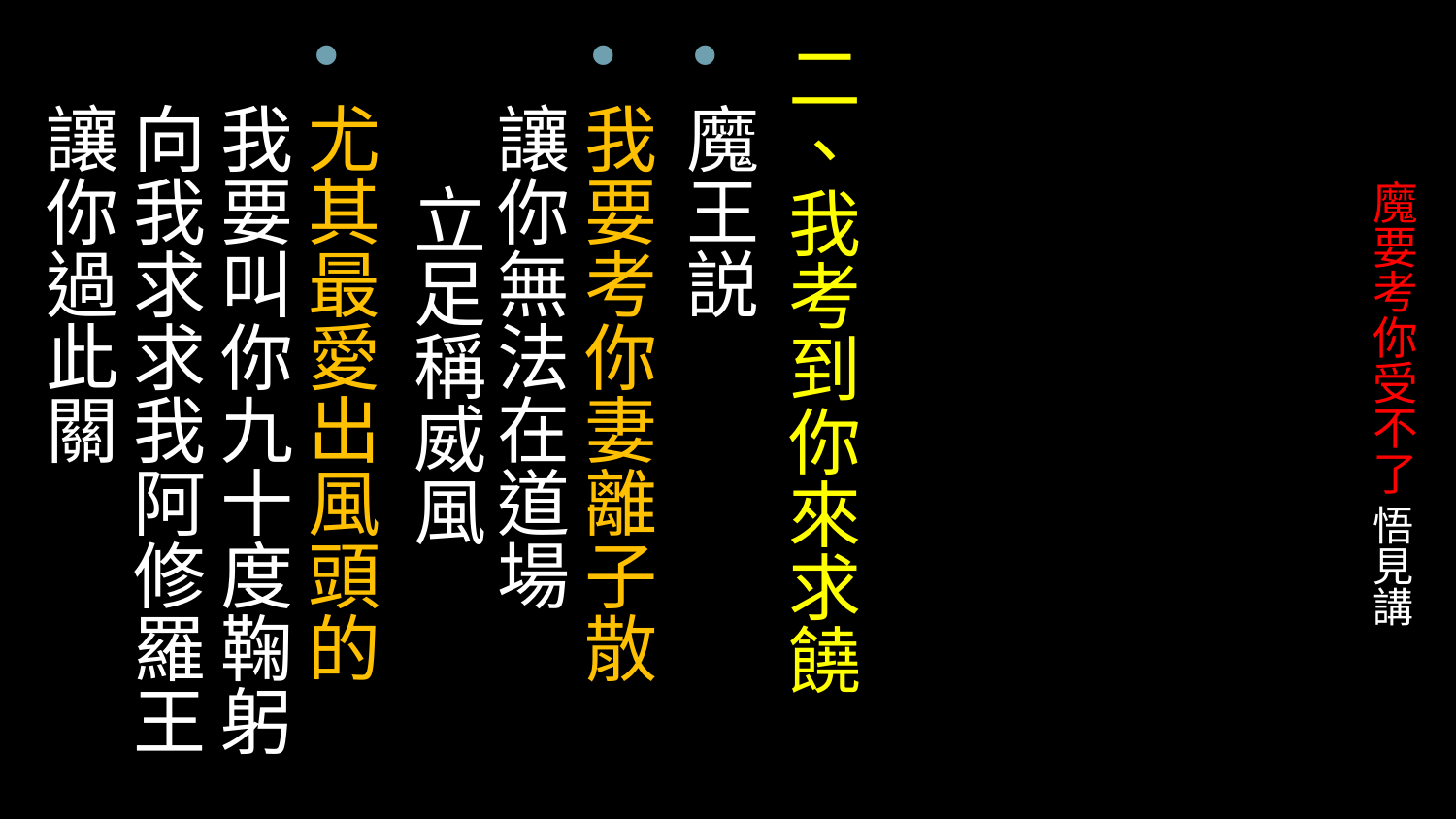

# 魔要考你受不了 悟見講
二、我考到你來求饒
魔王説
我要考你妻離子散　
讓你無法在道場                立足稱威風
尤其最愛出風頭的　
我要叫你九十度鞠躬向我求求我阿修羅王讓你過此關